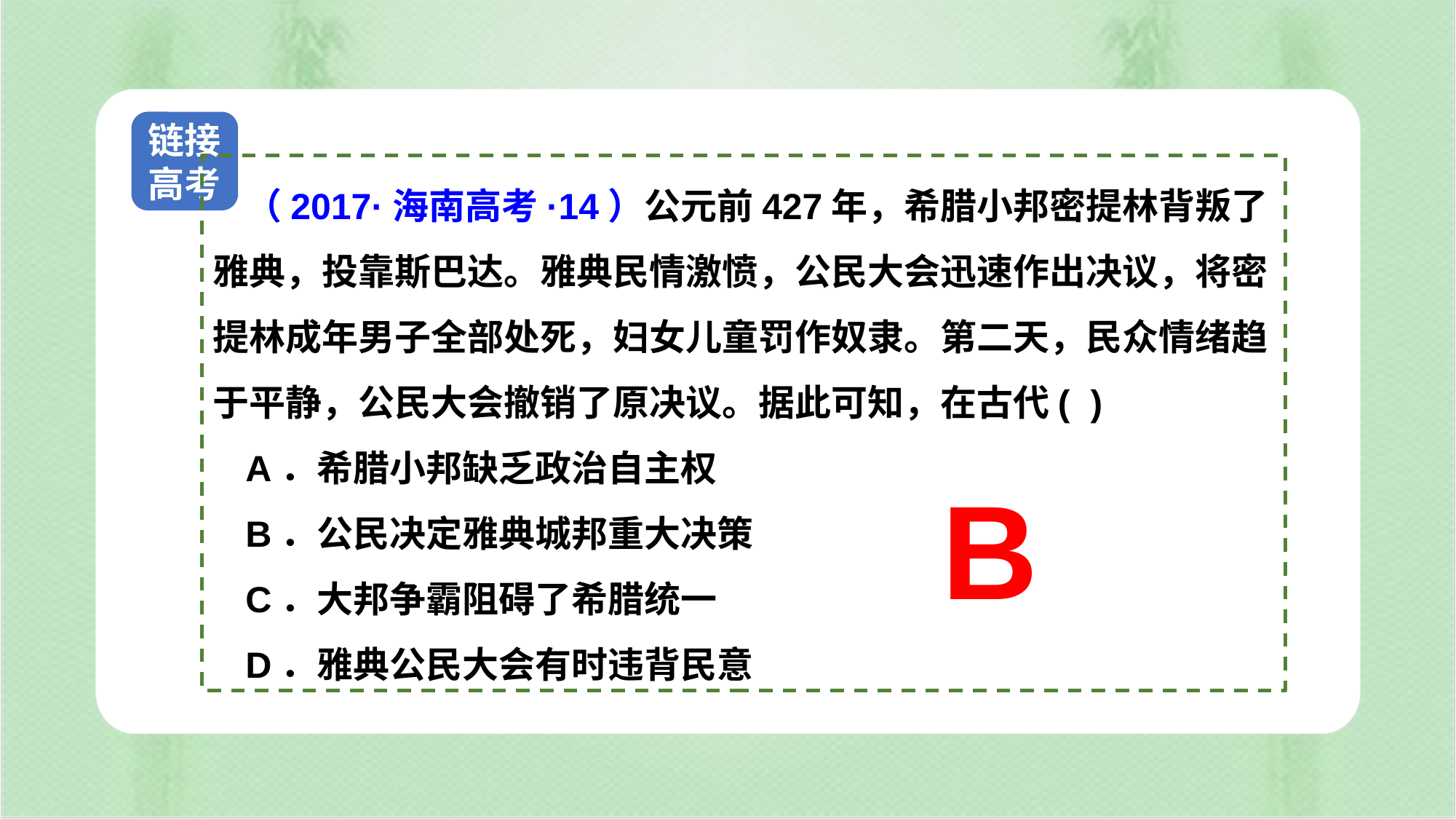

链接高考
（2017·海南高考·14）公元前427年，希腊小邦密提林背叛了雅典，投靠斯巴达。雅典民情激愤，公民大会迅速作出决议，将密提林成年男子全部处死，妇女儿童罚作奴隶。第二天，民众情绪趋于平静，公民大会撤销了原决议。据此可知，在古代(  )
A．希腊小邦缺乏政治自主权
B．公民决定雅典城邦重大决策
C．大邦争霸阻碍了希腊统一
D．雅典公民大会有时违背民意
B